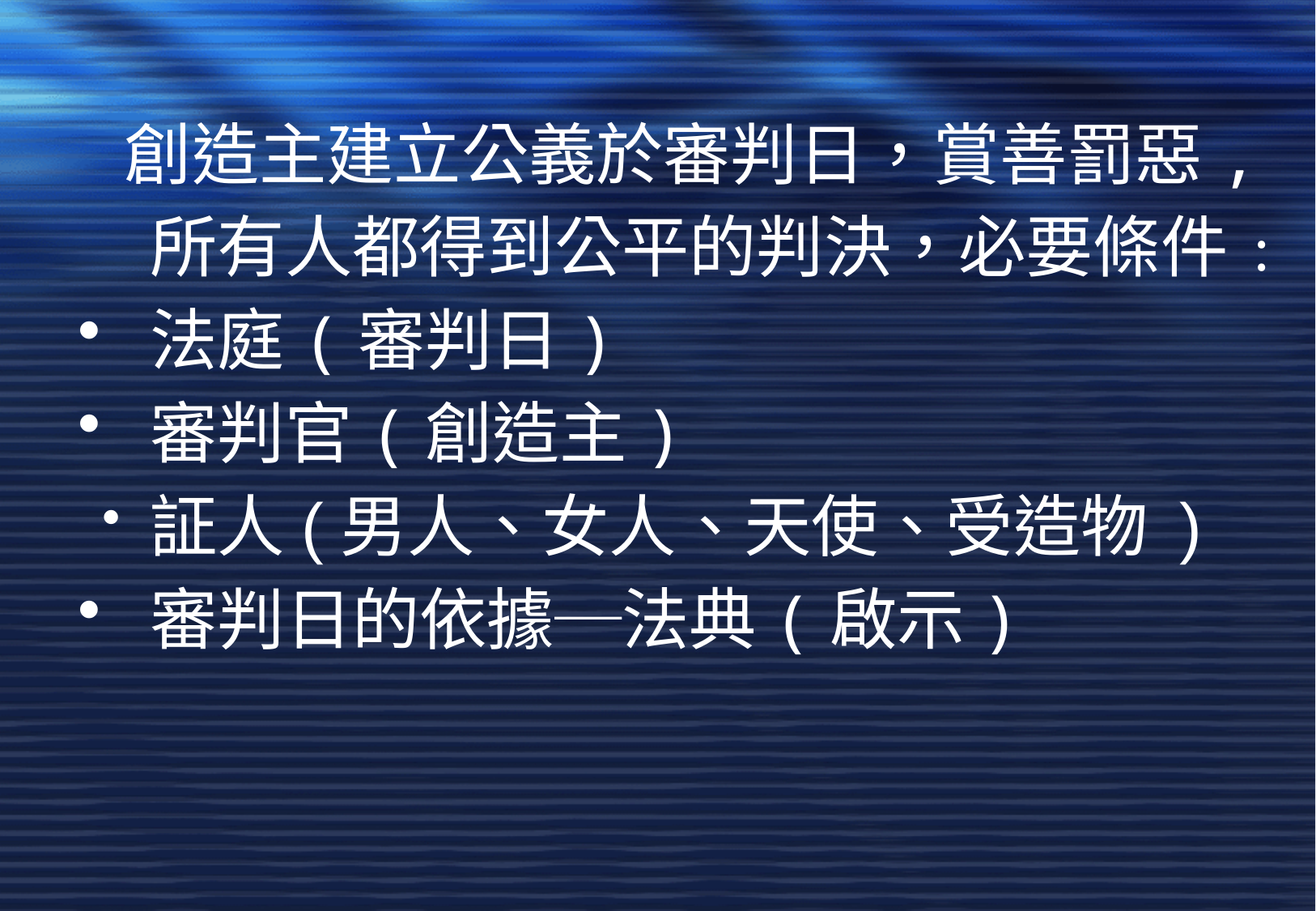

創造主建立公義於審判日，賞善罰惡,所有人都得到公平的判決，必要條件﹕
法庭(審判日)
審判官(創造主)
証人(男人、女人、天使、受造物 )
審判日的依據─法典(啟示)